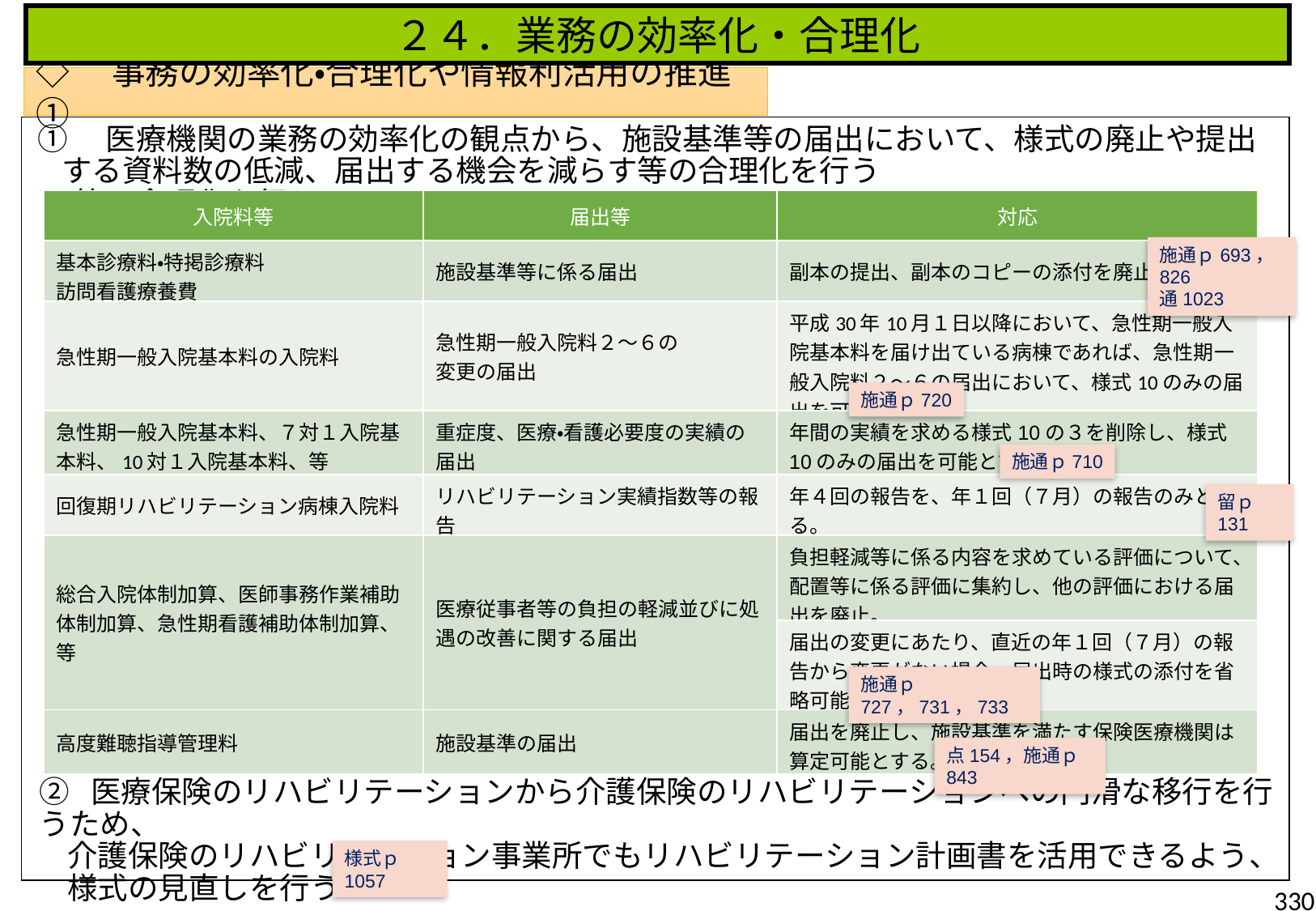

２４．業務の効率化・合理化
◇　事務の効率化・合理化や情報利活用の推進①

①　医療機関の業務の効率化の観点から、施設基準等の届出において、様式の廃止や提出する資料数の低減、届出する機会を減らす等の合理化を行う
　 等の合理化を行う
| 入院料等 | 届出等 | 対応 |
| --- | --- | --- |
| 基本診療料・特掲診療料 訪問看護療養費 | 施設基準等に係る届出 | 副本の提出、副本のコピーの添付を廃止。 |
| 急性期一般入院基本料の入院料 | 急性期一般入院料２～６の 変更の届出 | 平成30年10月１日以降において、急性期一般入院基本料を届け出ている病棟であれば、急性期一般入院料２～６の届出において、様式10のみの届出を可能とする。 |
| 急性期一般入院基本料、７対１入院基本料、10対１入院基本料、等 | 重症度、医療・看護必要度の実績の届出 | 年間の実績を求める様式10の３を削除し、様式10のみの届出を可能とする。 |
| 回復期リハビリテーション病棟入院料 | リハビリテーション実績指数等の報告 | 年４回の報告を、年１回（７月）の報告のみとする。 |
| 総合入院体制加算、医師事務作業補助体制加算、急性期看護補助体制加算、等 | 医療従事者等の負担の軽減並びに処遇の改善に関する届出 | 負担軽減等に係る内容を求めている評価について、配置等に係る評価に集約し、他の評価における届出を廃止。 |
|  |  | 届出の変更にあたり、直近の年１回（７月）の報告から変更がない場合、届出時の様式の添付を省略可能とする。 |
| 高度難聴指導管理料 | 施設基準の届出 | 届出を廃止し、施設基準を満たす保険医療機関は算定可能とする。 |
施通ｐ693，826
通1023
施通ｐ720
施通ｐ710
留ｐ131
施通ｐ727，731，733
点154，施通ｐ843
②  医療保険のリハビリテーションから介護保険のリハビリテーションへの円滑な移行を行うため、
   介護保険のリハビリテーション事業所でもリハビリテーション計画書を活用できるよう、
   様式の見直しを行う
様式ｐ1057
330